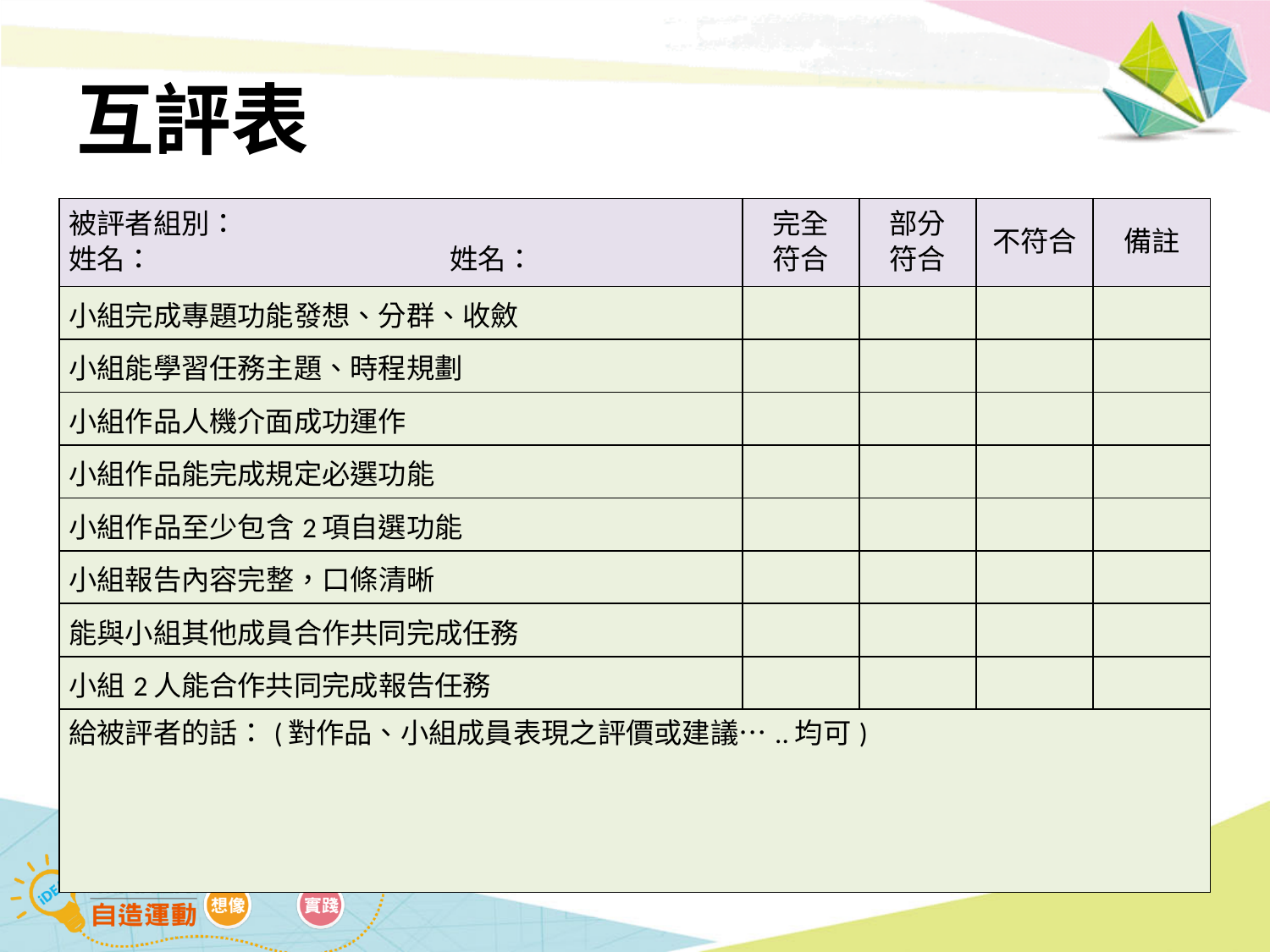

# 互評表
| 被評者組別： 姓名： 姓名： | 完全 符合 | 部分 符合 | 不符合 | 備註 |
| --- | --- | --- | --- | --- |
| 小組完成專題功能發想、分群、收斂 |  |  |  |  |
| 小組能學習任務主題、時程規劃 |  |  |  |  |
| 小組作品人機介面成功運作 |  |  |  |  |
| 小組作品能完成規定必選功能 |  |  |  |  |
| 小組作品至少包含2項自選功能 |  |  |  |  |
| 小組報告內容完整，口條清晰 |  |  |  |  |
| 能與小組其他成員合作共同完成任務 |  |  |  |  |
| 小組2人能合作共同完成報告任務 |  |  |  |  |
| 給被評者的話：(對作品、小組成員表現之評價或建議…..均可) |  |  |  |  |